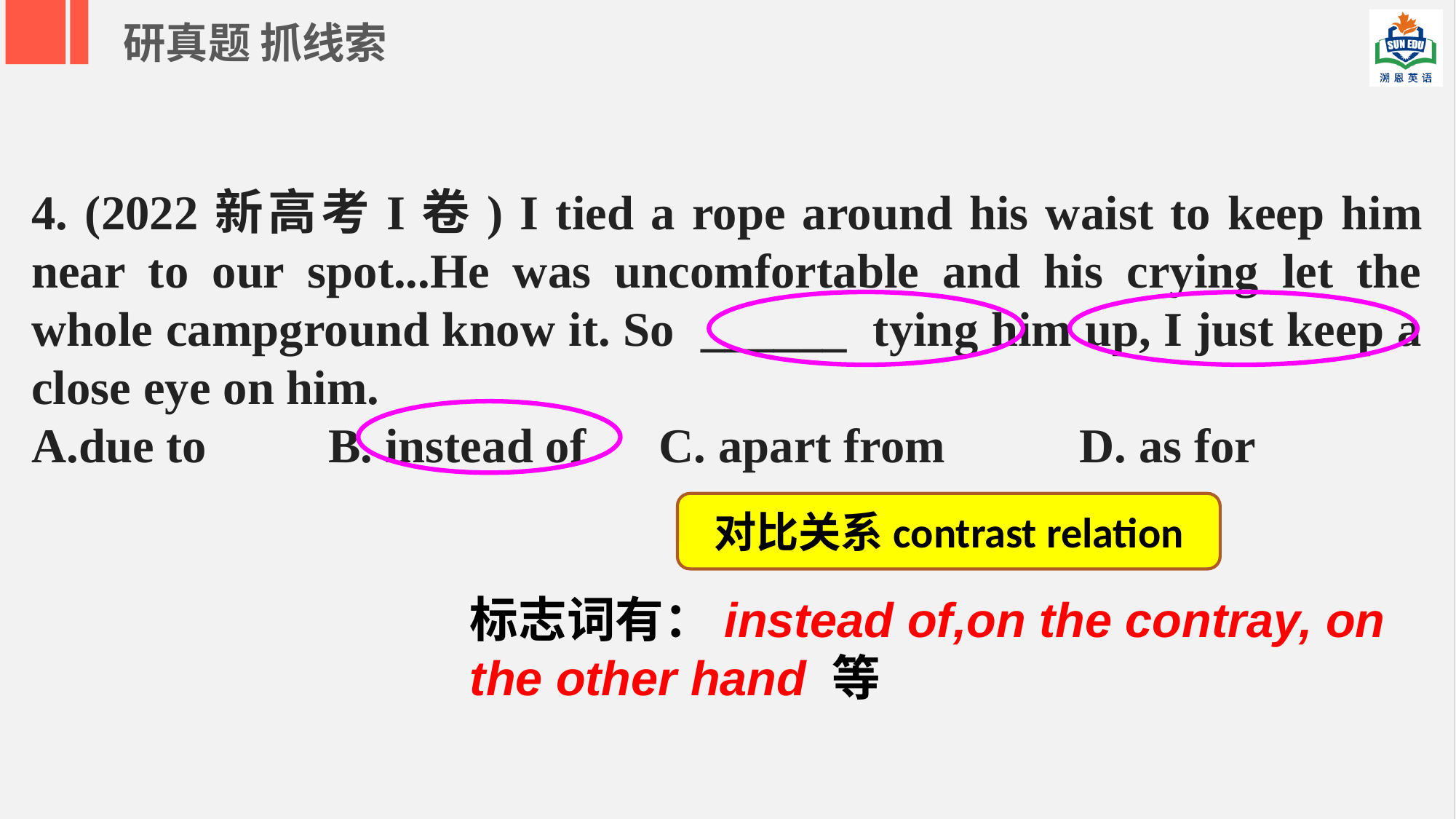

研真题 抓线索
4. (2022新高考I卷) I tied a rope around his waist to keep him near to our spot...He was uncomfortable and his crying let the whole campground know it. So  ______  tying him up, I just keep a close eye on him.
A.due to          B. instead of      C. apart from           D. as for

对比关系contrast relation
标志词有：instead of,on the contray, on the other hand 等